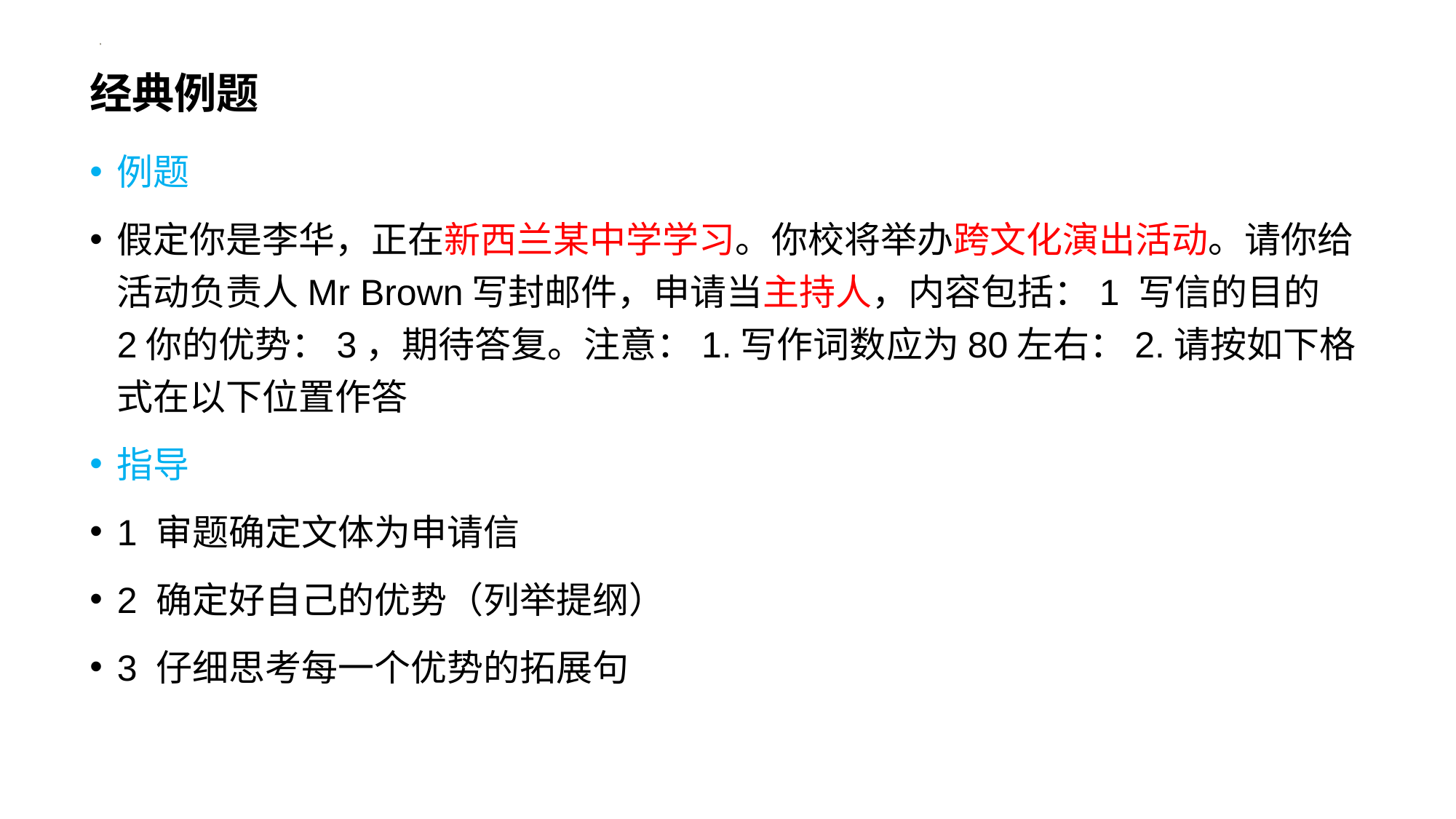

# 经典例题
例题
假定你是李华，正在新西兰某中学学习。你校将举办跨文化演出活动。请你给活动负责人Mr Brown写封邮件，申请当主持人，内容包括：1 写信的目的    2你的优势：3，期待答复。注意：1.写作词数应为80左右：2.请按如下格式在以下位置作答
指导
1 审题确定文体为申请信
2 确定好自己的优势（列举提纲）
3 仔细思考每一个优势的拓展句